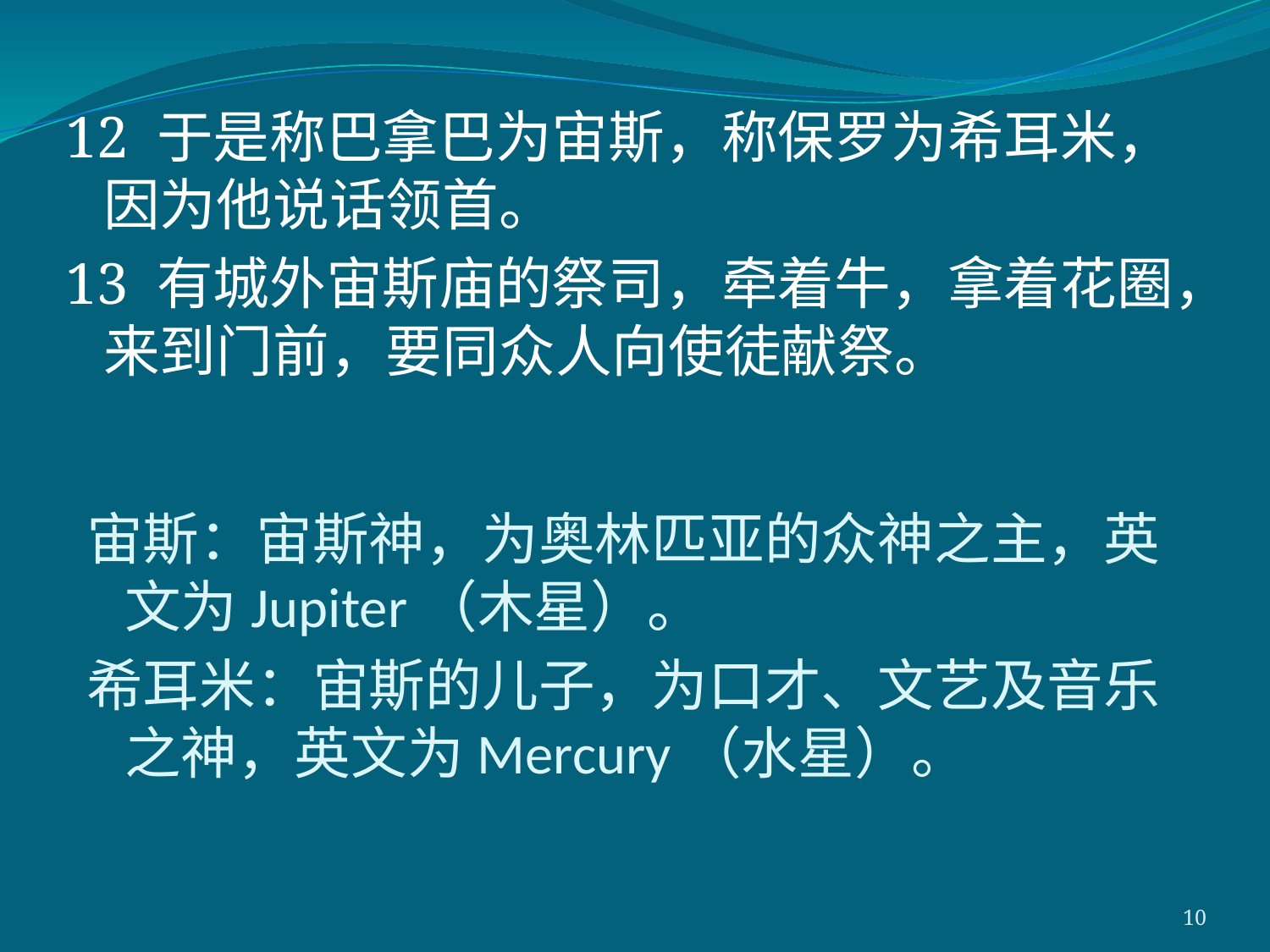

12 于是称巴拿巴为宙斯，称保罗为希耳米，因为他说话领首。
13 有城外宙斯庙的祭司，牵着牛，拿着花圈，来到门前，要同众人向使徒献祭。

宙斯：宙斯神，为奥林匹亚的众神之主，英文为Jupiter（木星）。
希耳米：宙斯的儿子，为口才、文艺及音乐之神，英文为Mercury（水星）。
10